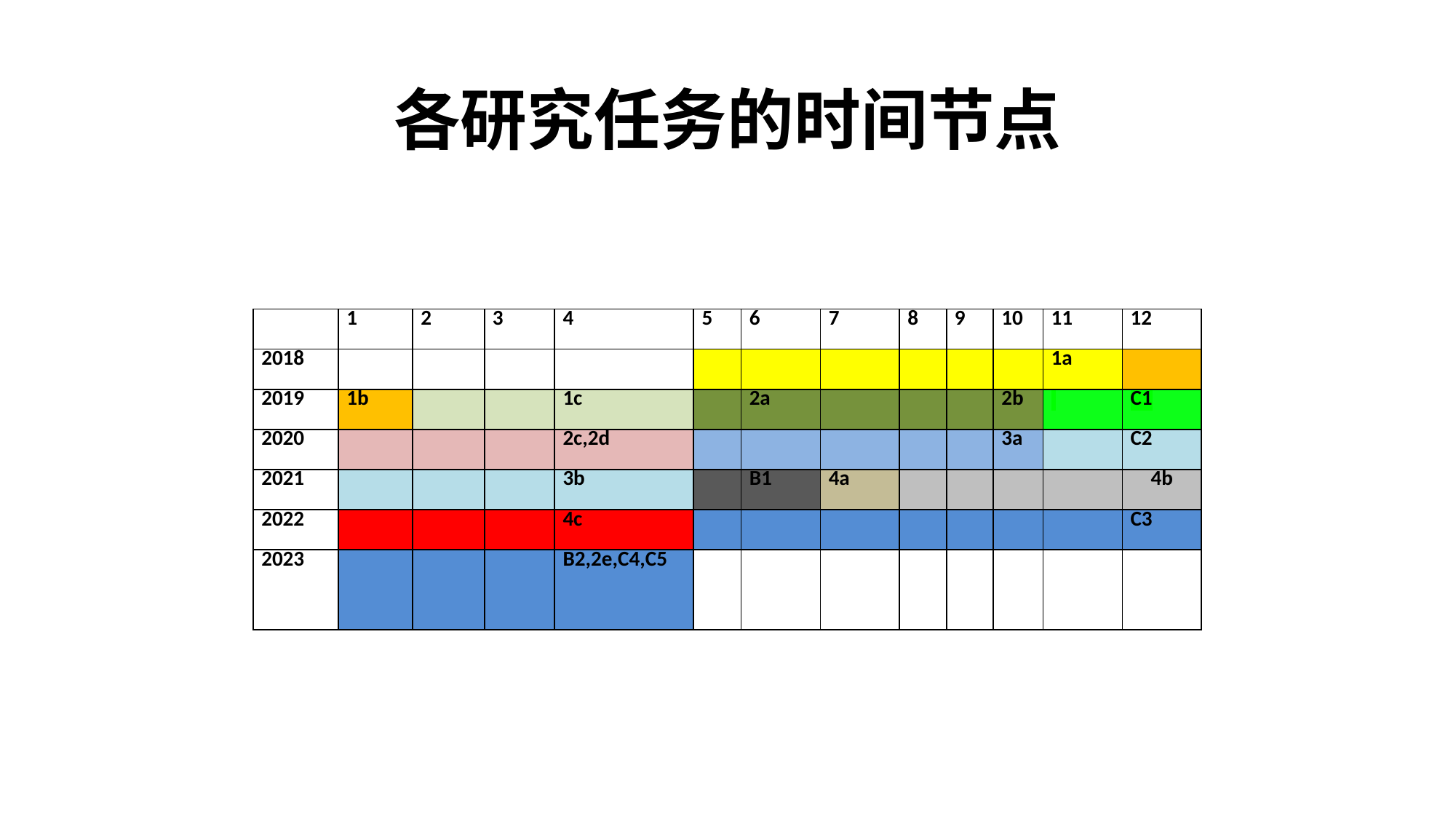

# 各研究任务的时间节点
|  | 1 | 2 | 3 | 4 | 5 | 6 | 7 | 8 | 9 | 10 | 11 | 12 |
| --- | --- | --- | --- | --- | --- | --- | --- | --- | --- | --- | --- | --- |
| 2018 |  |  |  |  |  |  |  |  |  |  | 1a |  |
| 2019 | 1b |  |  | 1c |  | 2a |  |  |  | 2b |  | C1 |
| 2020 |  |  |  | 2c,2d |  |  |  |  |  | 3a |  | C2 |
| 2021 |  |  |  | 3b |  | B1 | 4a |  |  |  |  | 4b |
| 2022 |  |  |  | 4c |  |  |  |  |  |  |  | C3 |
| 2023 |  |  |  | B2,2e,C4,C5 |  |  |  |  |  |  |  |  |